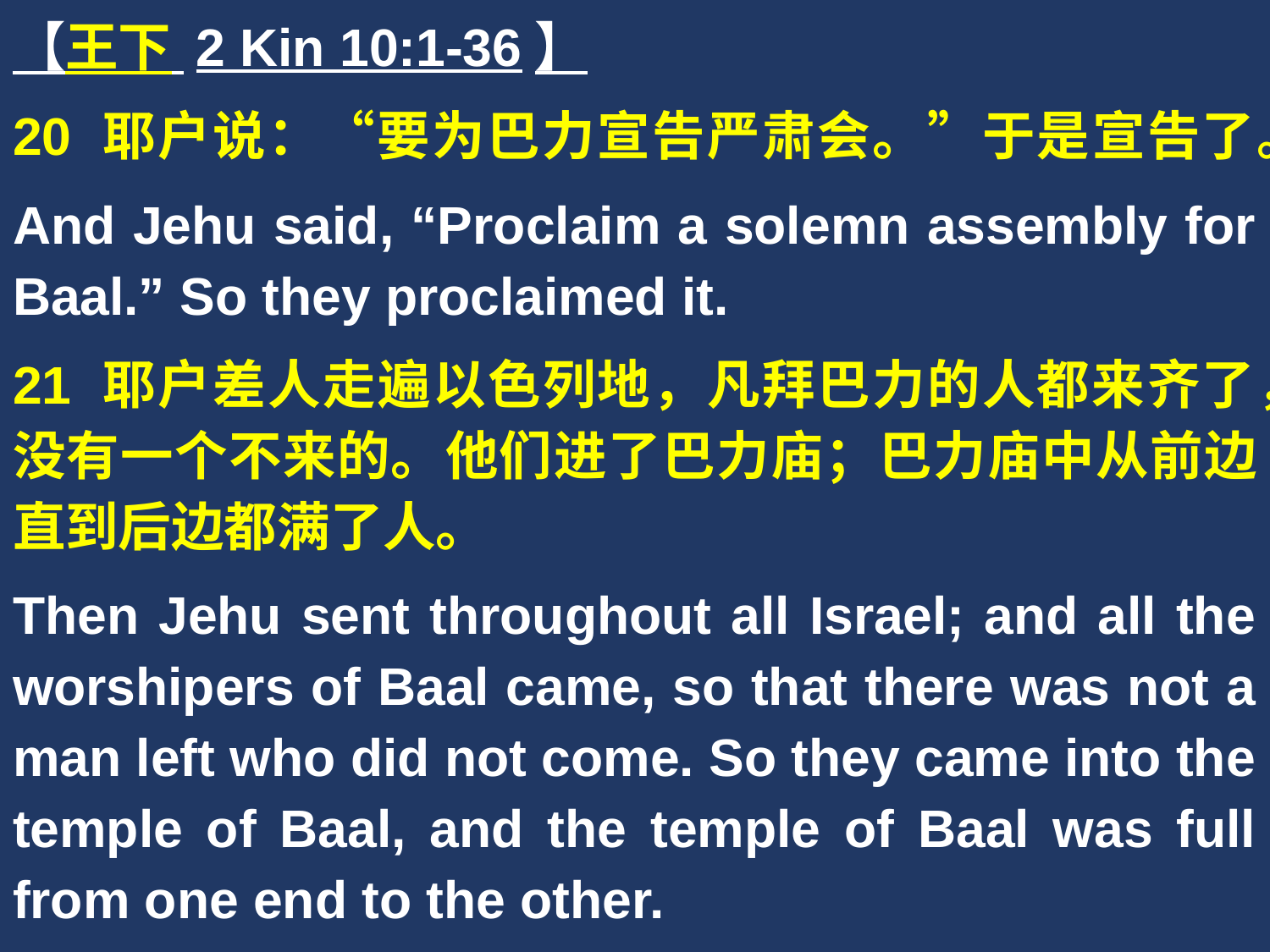

【王下 2 Kin 10:1-36】
20 耶户说：“要为巴力宣告严肃会。”于是宣告了。
And Jehu said, “Proclaim a solemn assembly for Baal.” So they proclaimed it.
21 耶户差人走遍以色列地，凡拜巴力的人都来齐了，没有一个不来的。他们进了巴力庙；巴力庙中从前边直到后边都满了人。
Then Jehu sent throughout all Israel; and all the worshipers of Baal came, so that there was not a man left who did not come. So they came into the temple of Baal, and the temple of Baal was full from one end to the other.